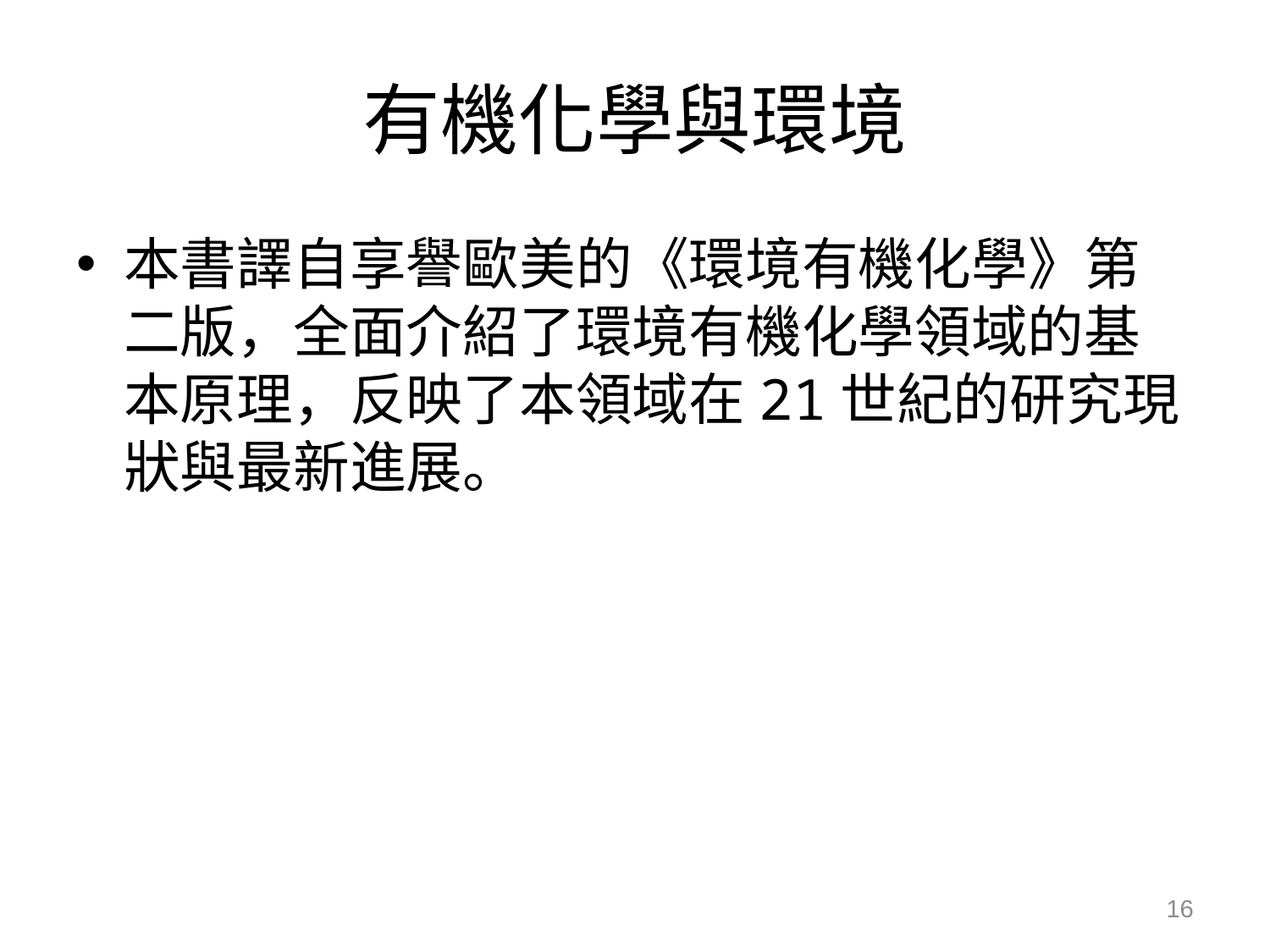

# 有機化學與環境
本書譯自享譽歐美的《環境有機化學》第二版，全面介紹了環境有機化學領域的基本原理，反映了本領域在21世紀的研究現狀與最新進展。
16